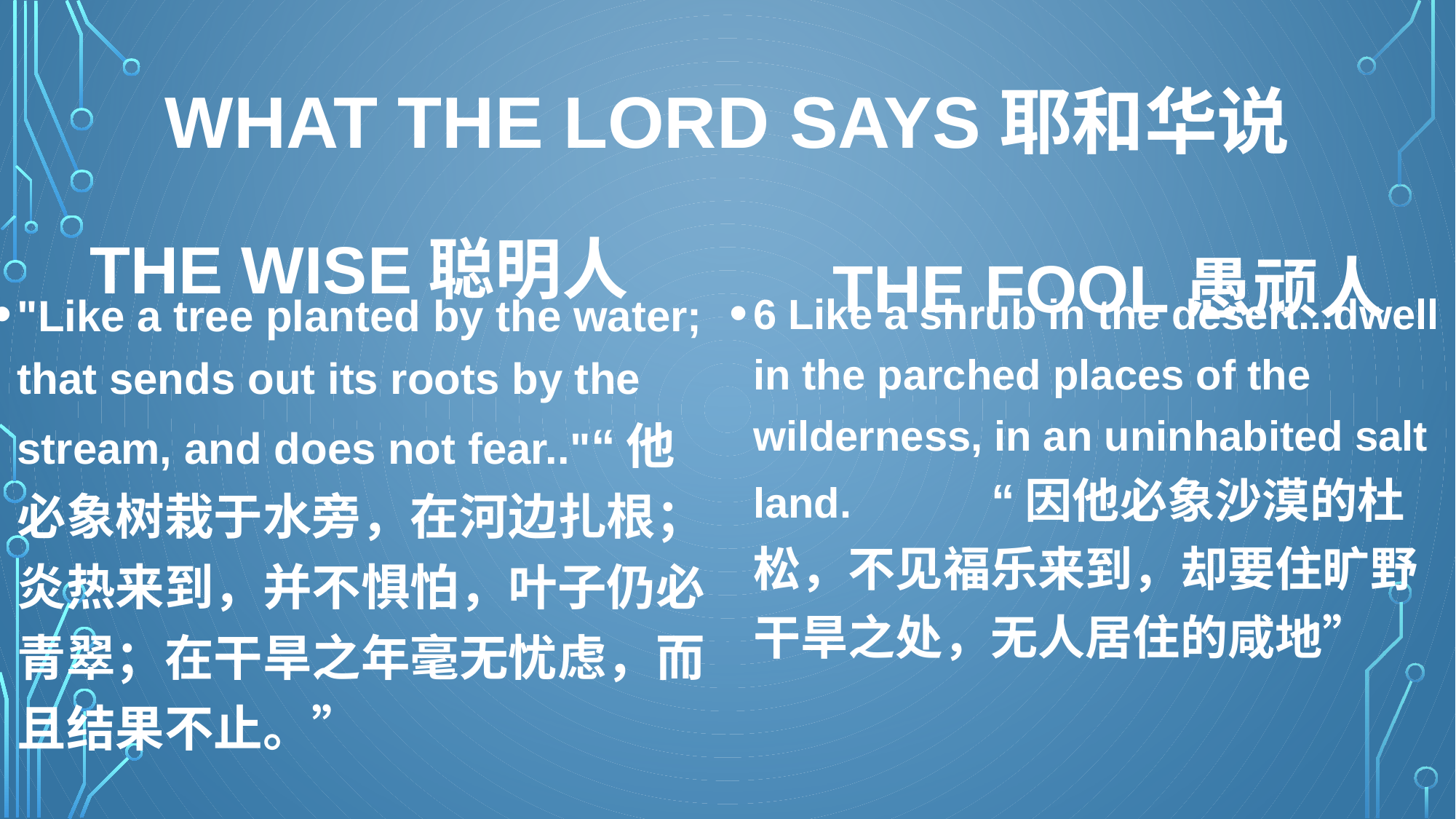

# WHAT THE LORD SAYS耶和华说
THE WISE聪明人

THE FOOL愚顽人

6 Like a shrub in the desert...dwell in the parched places of the wilderness, in an uninhabited salt land.            “因他必象沙漠的杜松，不见福乐来到，却要住旷野干旱之处，无人居住的咸地”

"Like a tree planted by the water; that sends out its roots by the stream, and does not fear.."“他必象树栽于水旁，在河边扎根；炎热来到，并不惧怕，叶子仍必青翠；在干旱之年毫无忧虑，而且结果不止。”